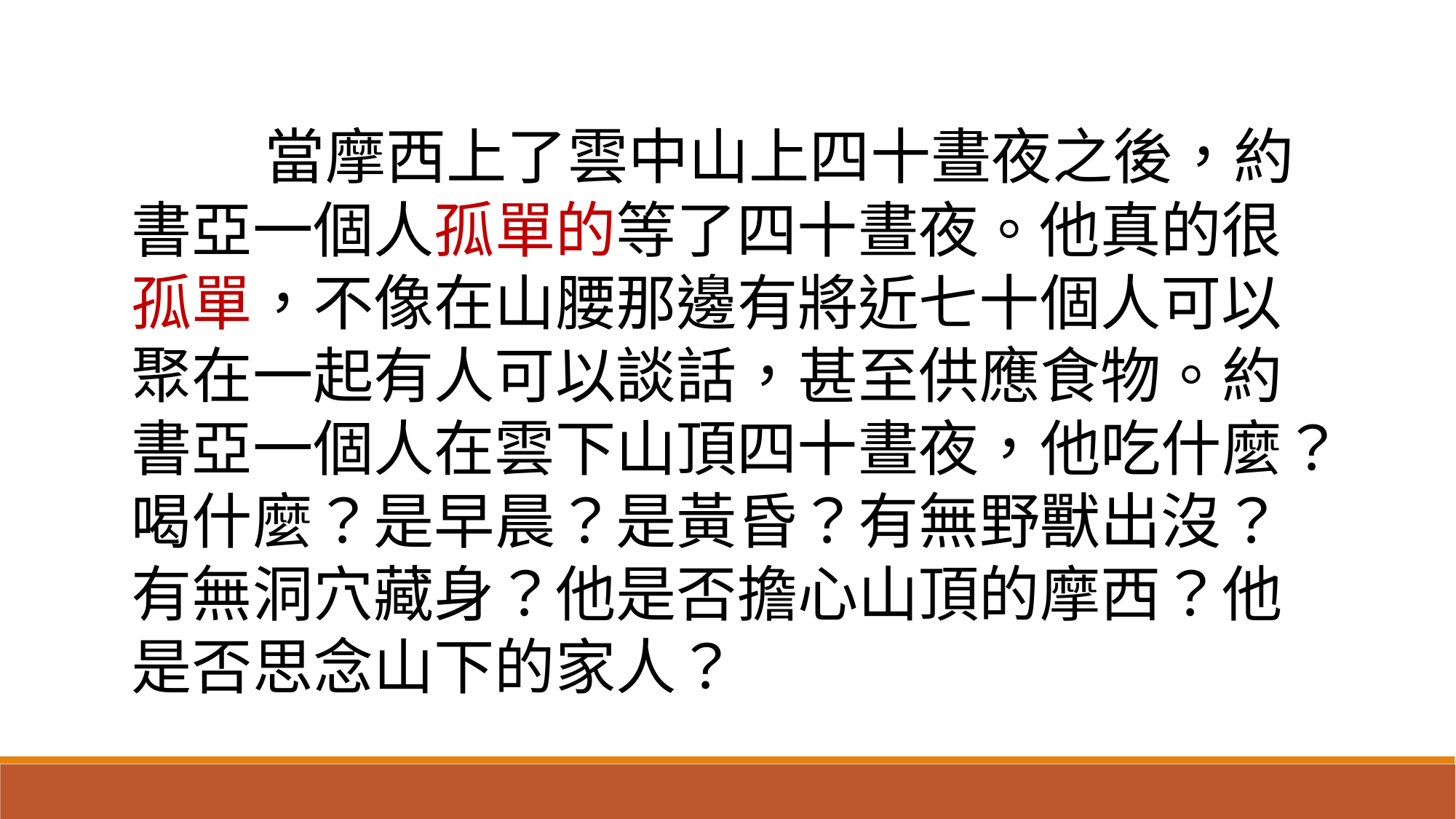

當摩西上了雲中山上四十晝夜之後，約書亞一個人孤單的等了四十晝夜。他真的很孤單，不像在山腰那邊有將近七十個人可以聚在一起有人可以談話，甚至供應食物。約書亞一個人在雲下山頂四十晝夜，他吃什麼？喝什麼？是早晨？是黃昏？有無野獸出沒？有無洞穴藏身？他是否擔心山頂的摩西？他是否思念山下的家人？